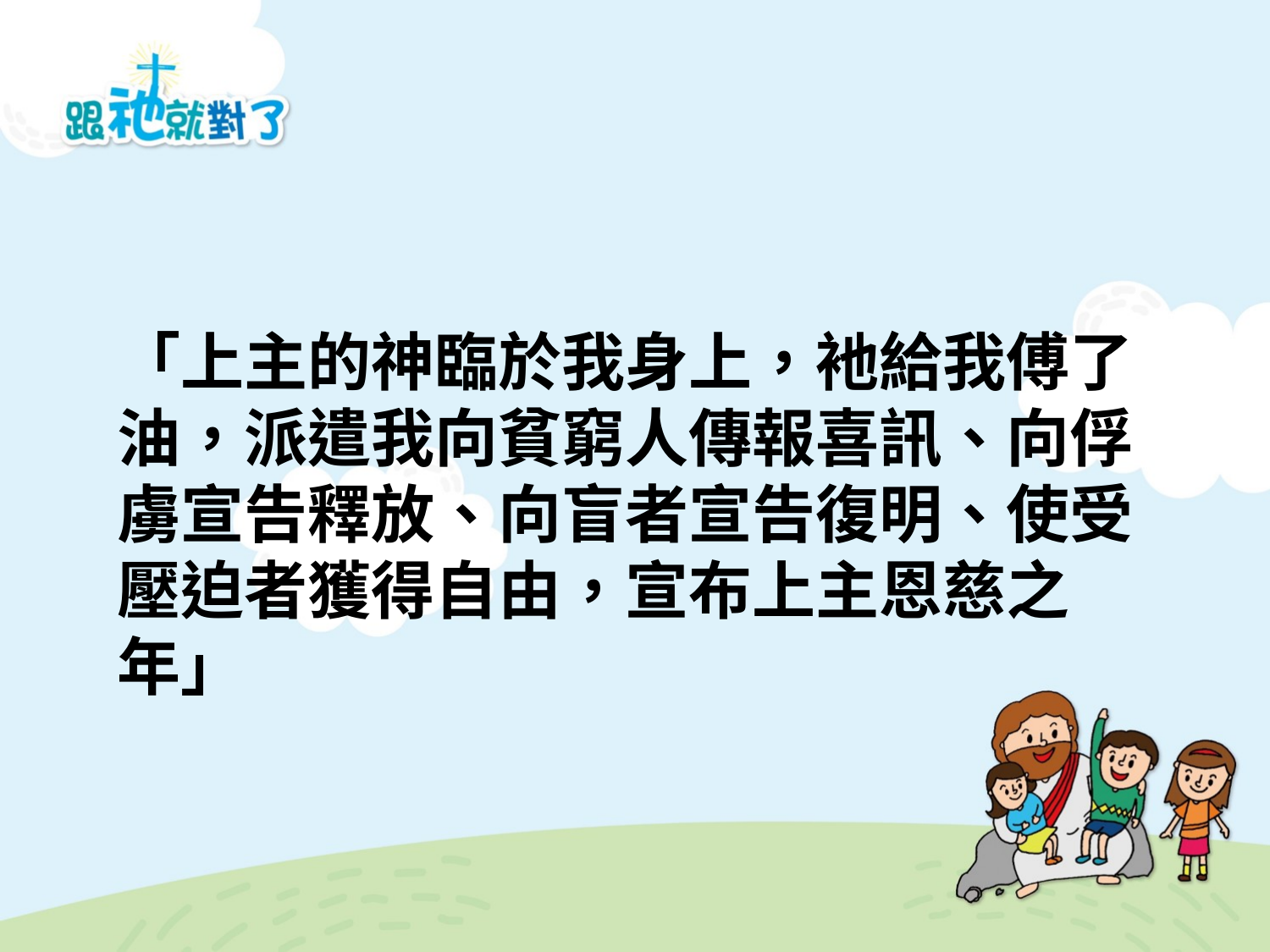

「上主的神臨於我身上，衪給我傅了油，派遣我向貧窮人傳報喜訊、向俘虜宣告釋放、向盲者宣告復明、使受壓迫者獲得自由，宣布上主恩慈之年」